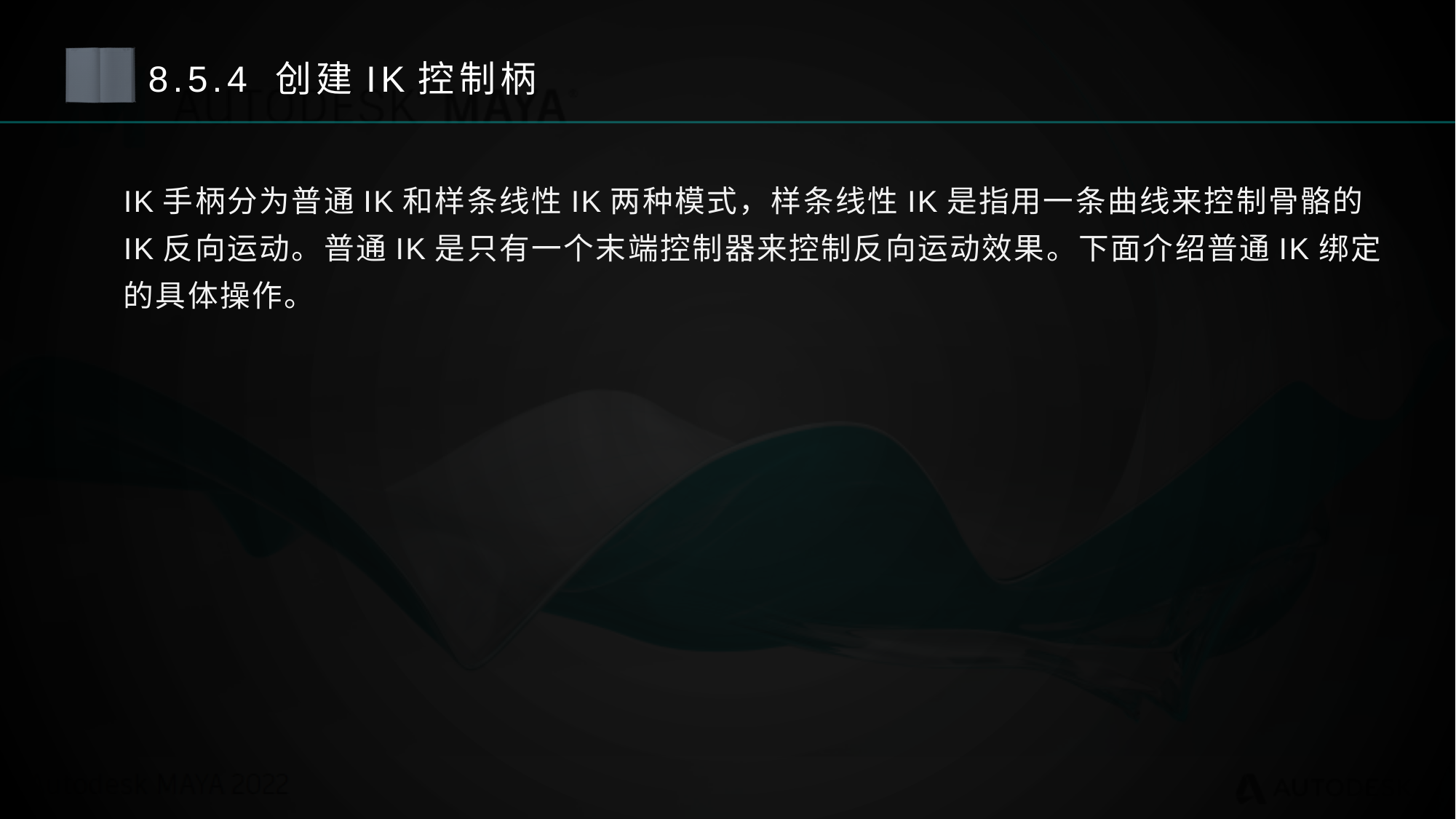

8.5.4 创建IK控制柄
IK手柄分为普通IK和样条线性IK两种模式，样条线性IK是指用一条曲线来控制骨骼的IK反向运动。普通IK是只有一个末端控制器来控制反向运动效果。下面介绍普通IK绑定的具体操作。